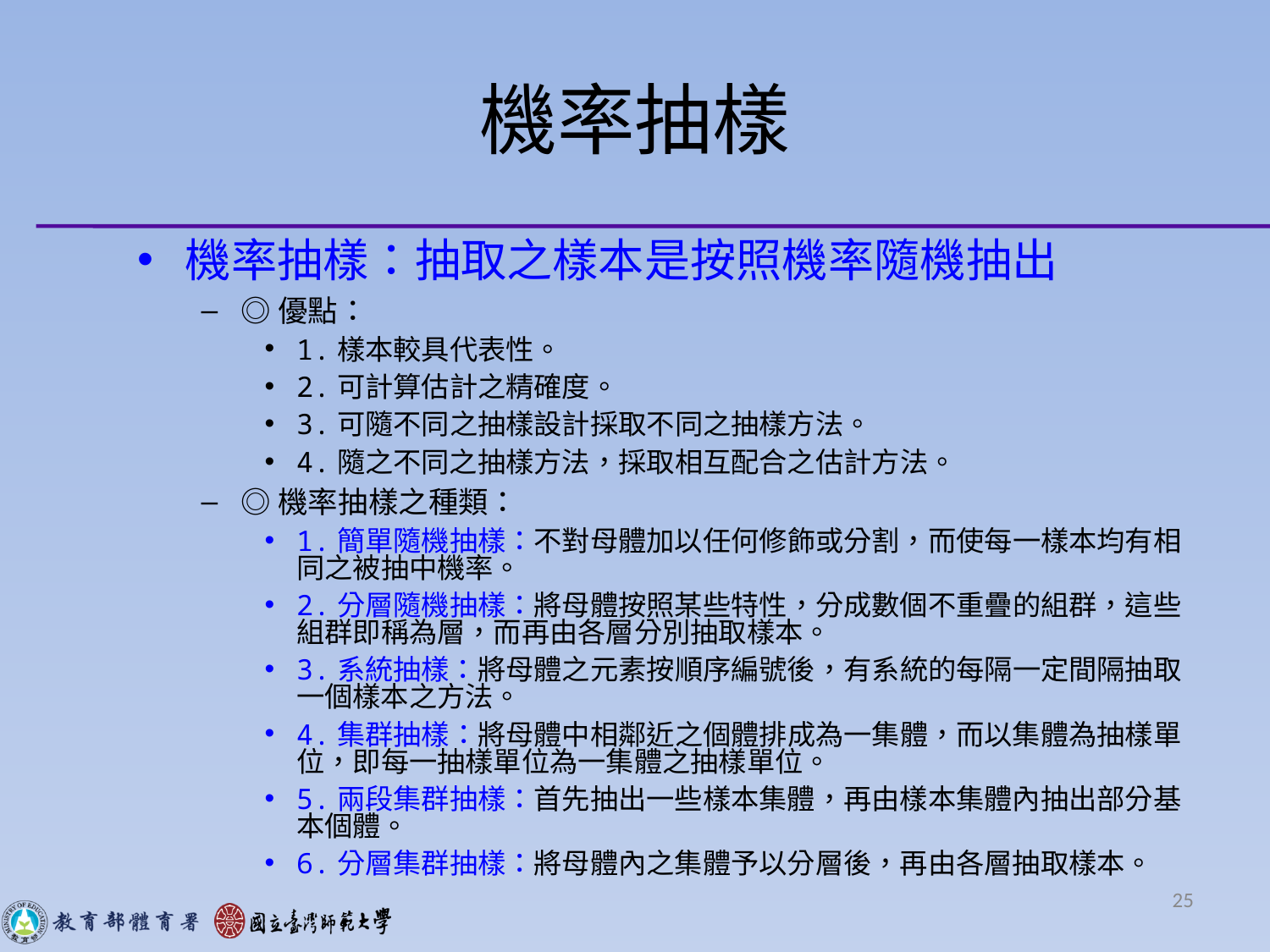

# 機率抽樣

機率抽樣：抽取之樣本是按照機率隨機抽出
◎優點：
1.樣本較具代表性。
2.可計算估計之精確度。
3.可隨不同之抽樣設計採取不同之抽樣方法。
4.隨之不同之抽樣方法，採取相互配合之估計方法。
◎機率抽樣之種類：
1.簡單隨機抽樣：不對母體加以任何修飾或分割，而使每一樣本均有相同之被抽中機率。
2.分層隨機抽樣：將母體按照某些特性，分成數個不重疊的組群，這些組群即稱為層，而再由各層分別抽取樣本。
3.系統抽樣：將母體之元素按順序編號後，有系統的每隔一定間隔抽取一個樣本之方法。
4.集群抽樣：將母體中相鄰近之個體排成為一集體，而以集體為抽樣單位，即每一抽樣單位為一集體之抽樣單位。
5.兩段集群抽樣：首先抽出一些樣本集體，再由樣本集體內抽出部分基本個體。
6.分層集群抽樣：將母體內之集體予以分層後，再由各層抽取樣本。
25